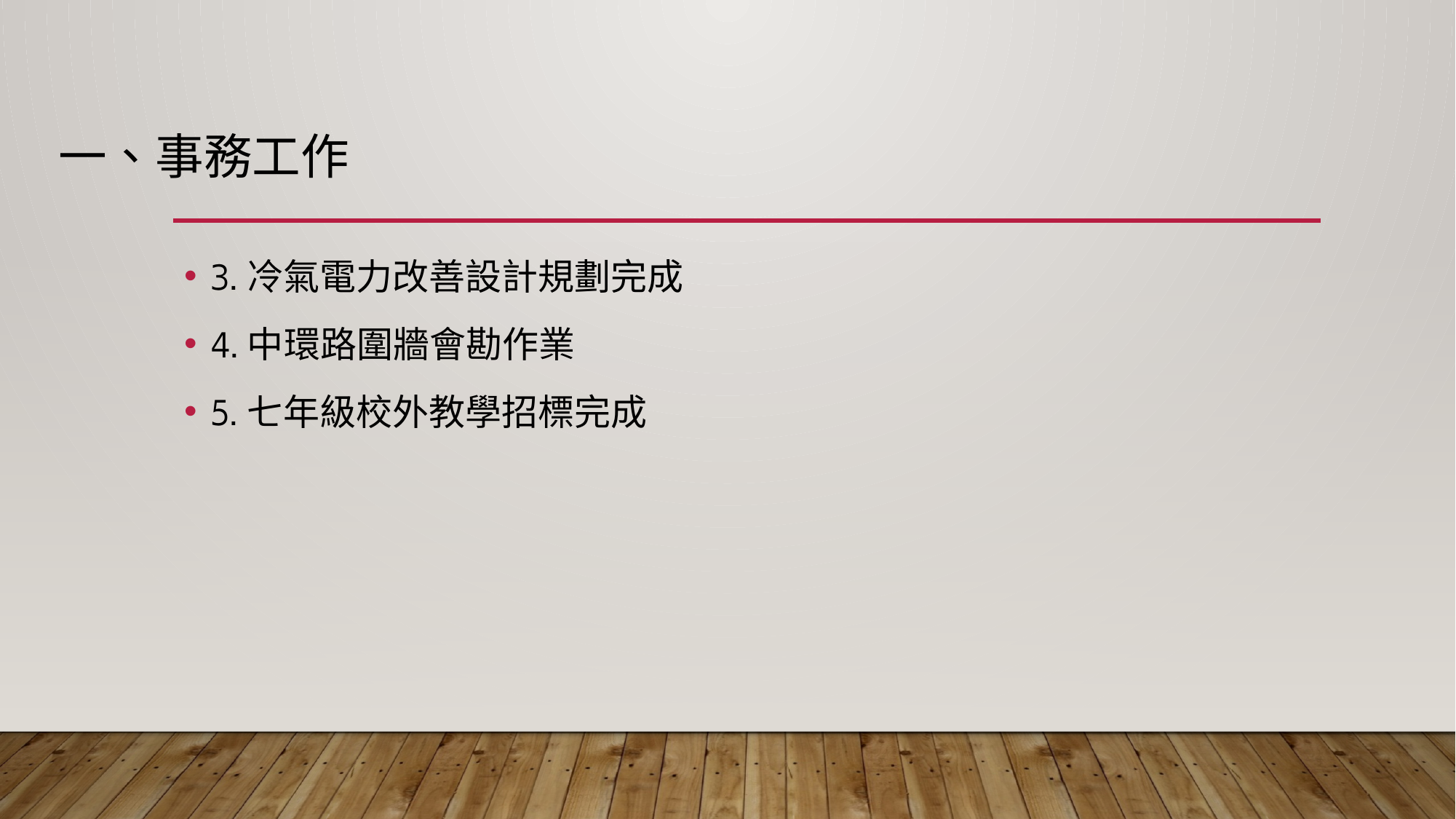

一、事務工作
3.冷氣電力改善設計規劃完成
4.中環路圍牆會勘作業
5.七年級校外教學招標完成